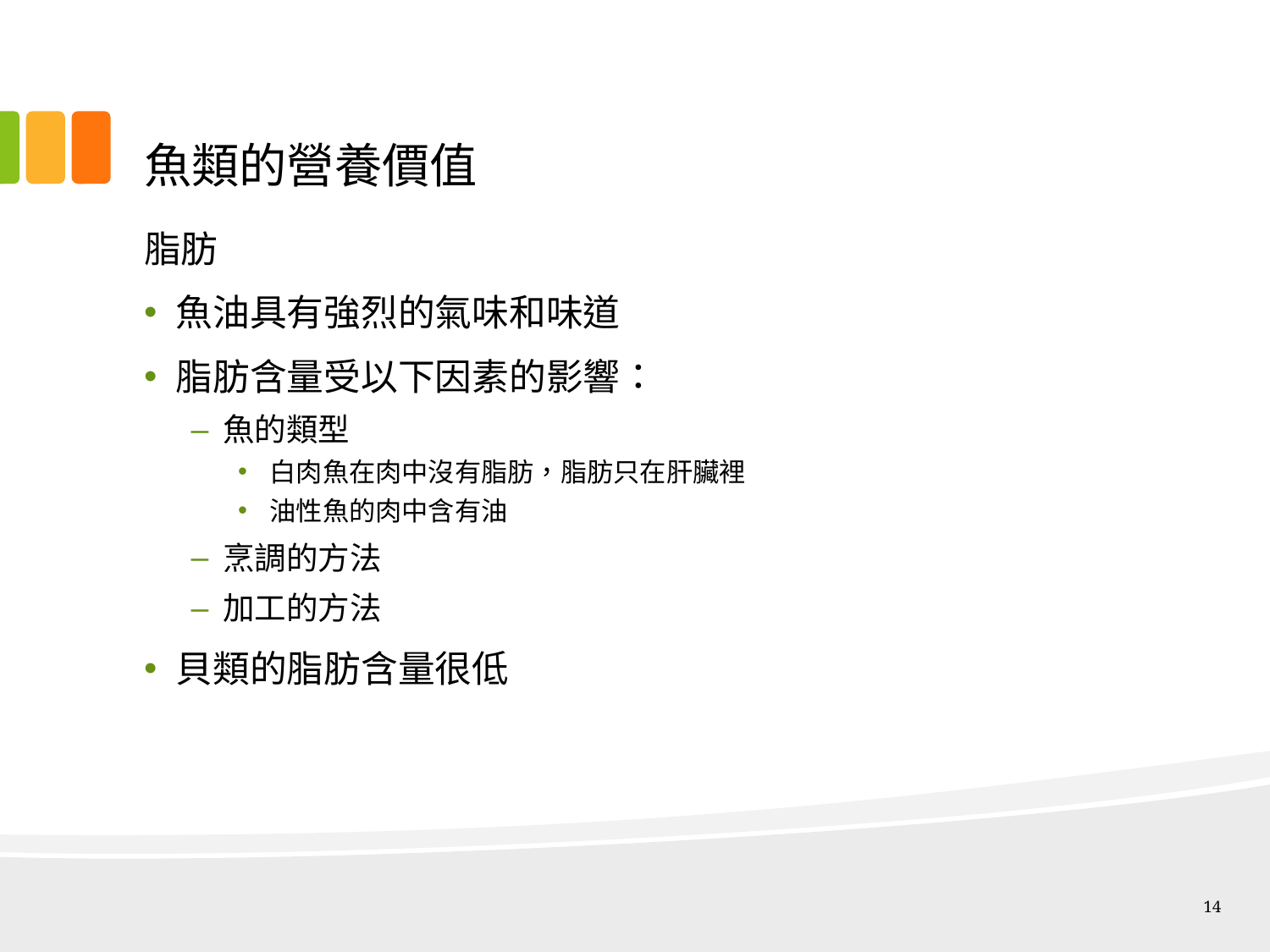

# 魚類的營養價值
脂肪
魚油具有強烈的氣味和味道
脂肪含量受以下因素的影響：
魚的類型
白肉魚在肉中沒有脂肪，脂肪只在肝臟裡
油性魚的肉中含有油
烹調的方法
加工的方法
貝類的脂肪含量很低
14